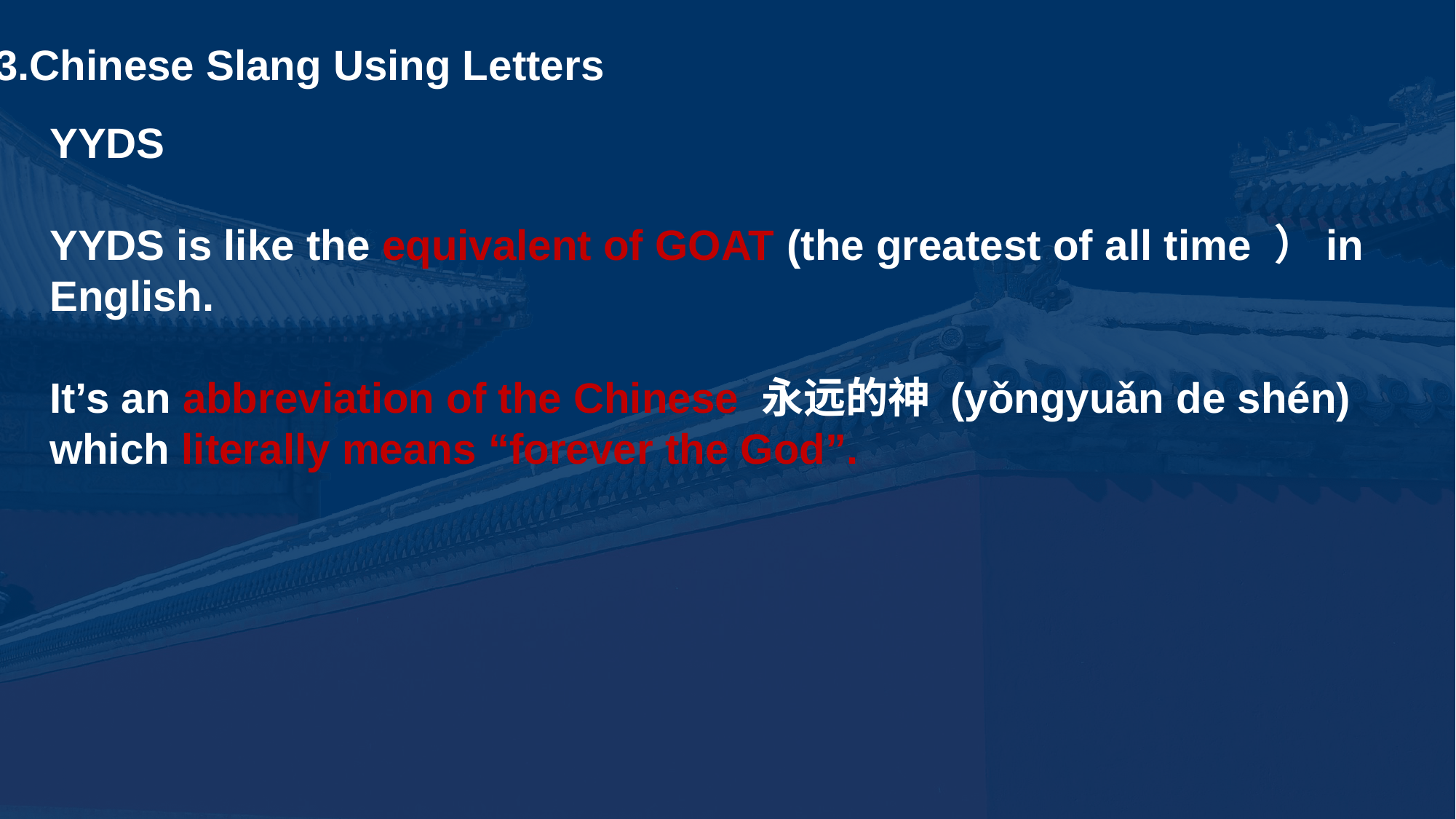

3.Chinese Slang Using Letters
YYDS

YYDS is like the equivalent of GOAT (the greatest of all time ）in English.

It’s an abbreviation of the Chinese 永远的神 (yǒnɡyuǎn de shén) which literally means “forever the God”.